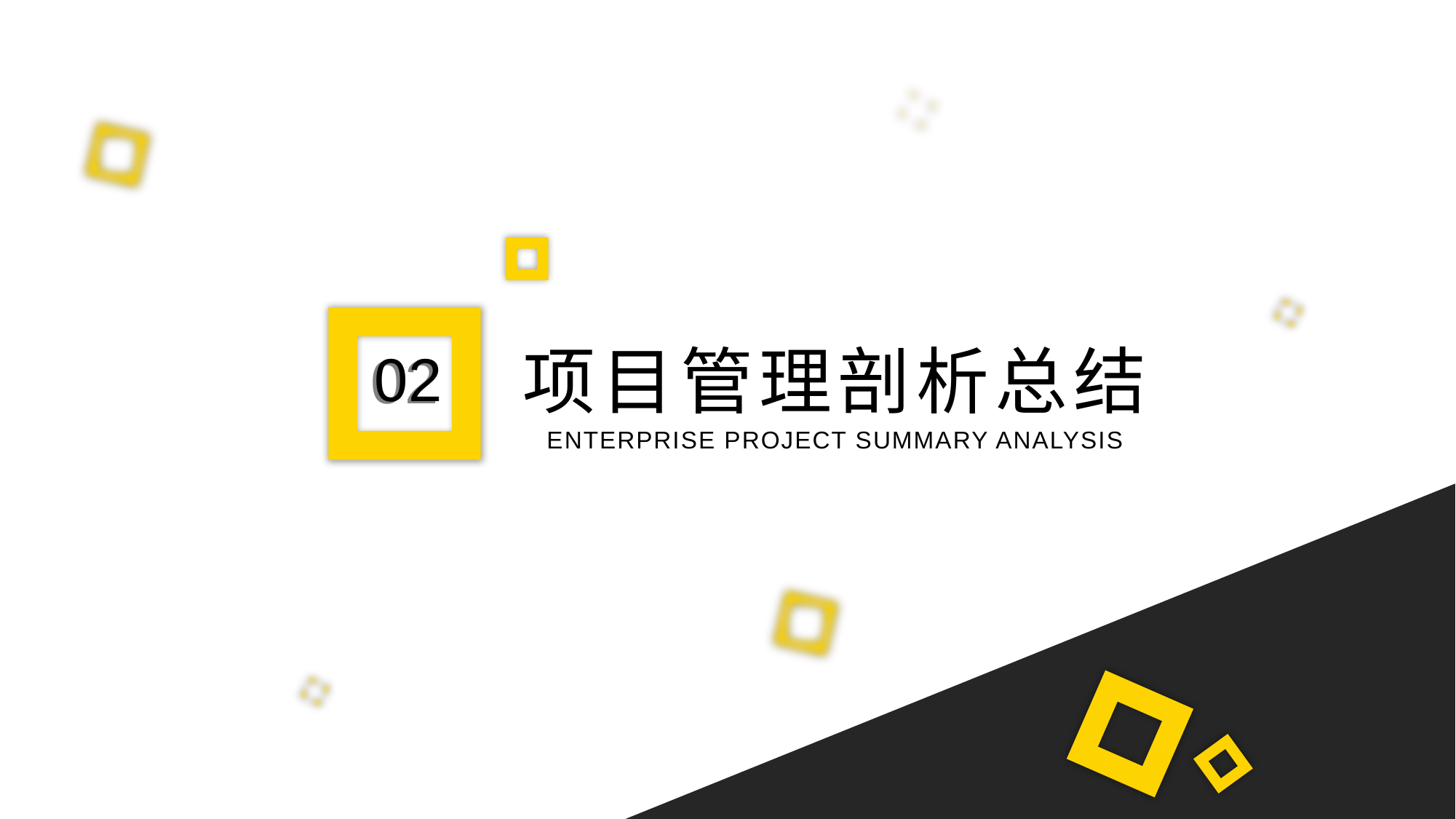

02
02
项目管理剖析总结
ENTERPRISE PROJECT SUMMARY ANALYSIS

PPT下载 http://www.1ppt.com/xiazai/